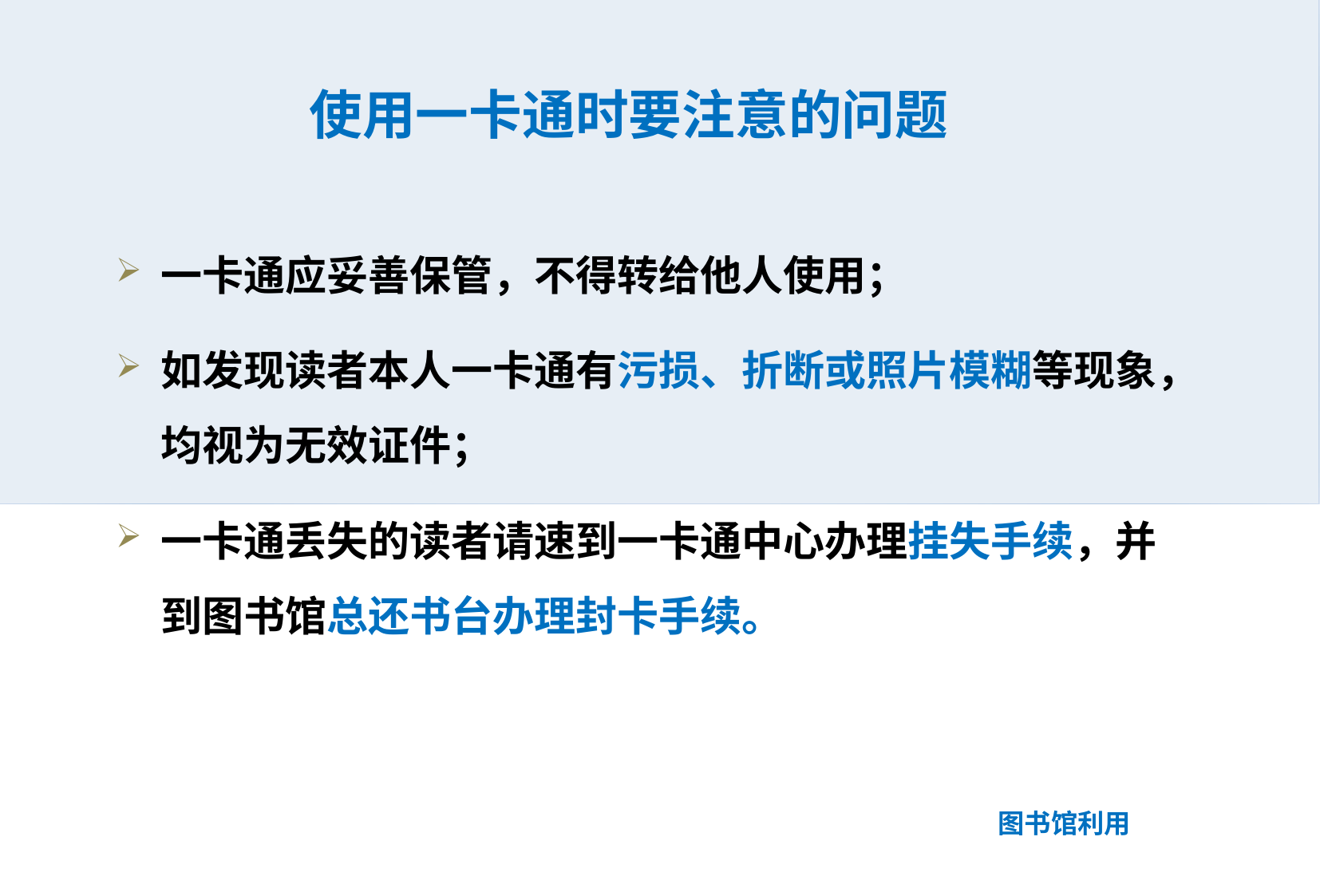

使用一卡通时要注意的问题

一卡通应妥善保管，不得转给他人使用；
如发现读者本人一卡通有污损、折断或照片模糊等现象，均视为无效证件；
一卡通丢失的读者请速到一卡通中心办理挂失手续，并到图书馆总还书台办理封卡手续。

图书馆利用